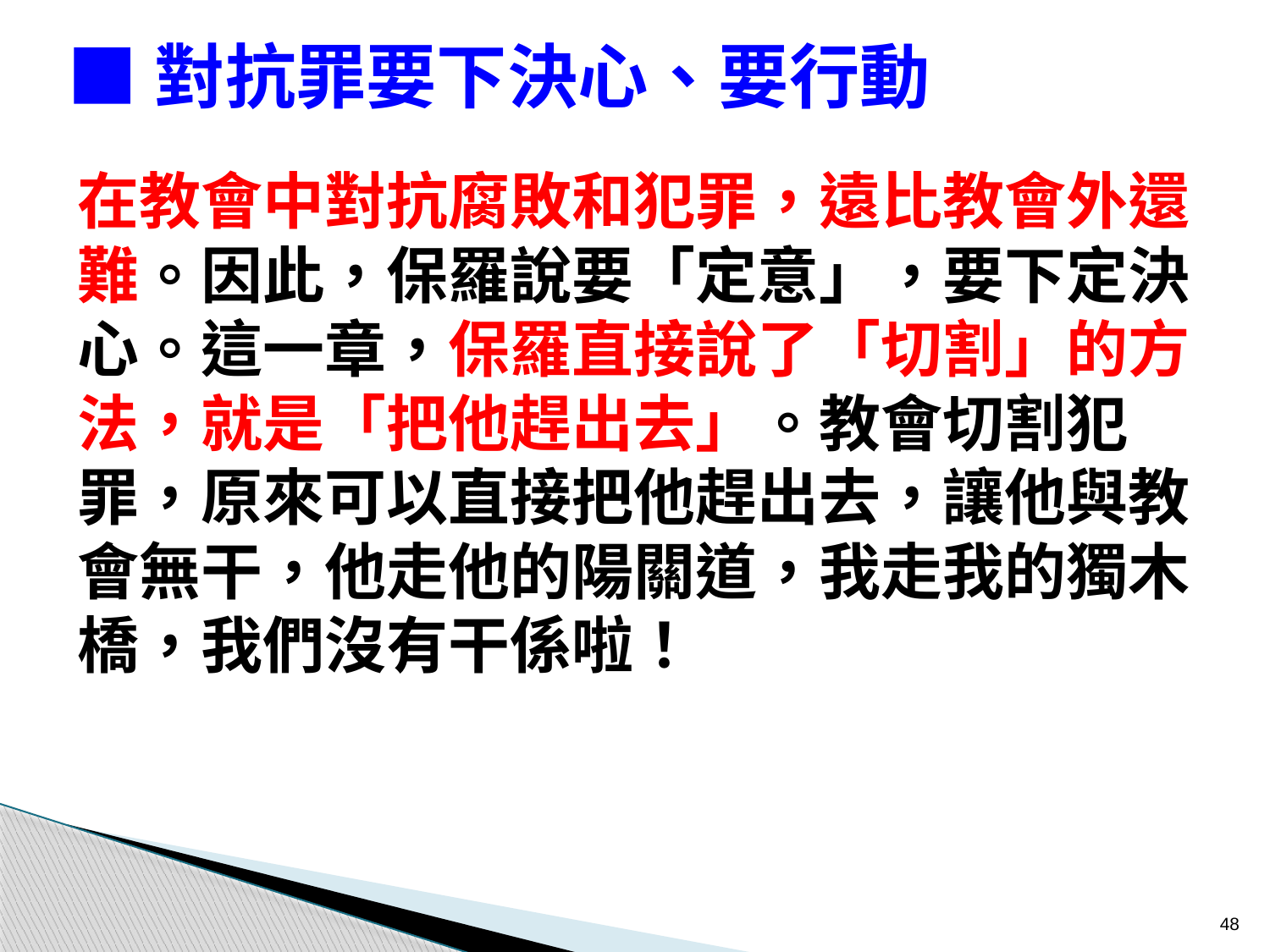

■對抗罪要下決心、要行動
在教會中對抗腐敗和犯罪，遠比教會外還難。因此，保羅說要「定意」，要下定決心。這一章，保羅直接說了「切割」的方法，就是「把他趕出去」。教會切割犯罪，原來可以直接把他趕出去，讓他與教會無干，他走他的陽關道，我走我的獨木橋，我們沒有干係啦！
48